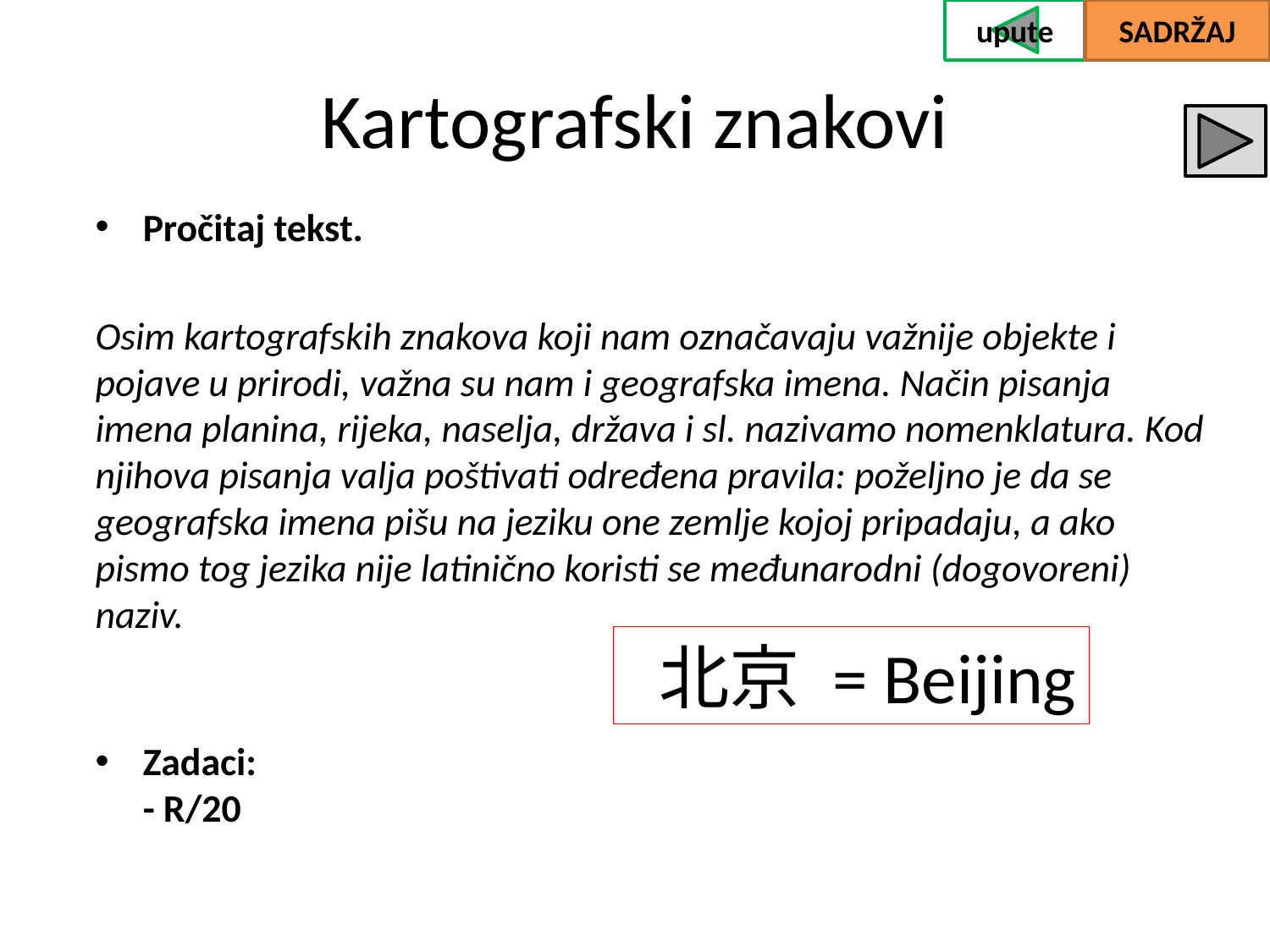

upute
SADRŽAJ
# Kartografski znakovi

Pročitaj tekst.

Osim kartografskih znakova koji nam označavaju važnije objekte i pojave u prirodi, važna su nam i geografska imena. Način pisanja imena planina, rijeka, naselja, država i sl. nazivamo nomenklatura. Kod njihova pisanja valja poštivati određena pravila: poželjno je da se geografska imena pišu na jeziku one zemlje kojoj pripadaju, a ako pismo tog jezika nije latinično koristi se međunarodni (dogovoreni) naziv.
Zadaci:
- R/20

 北京 = Beijing